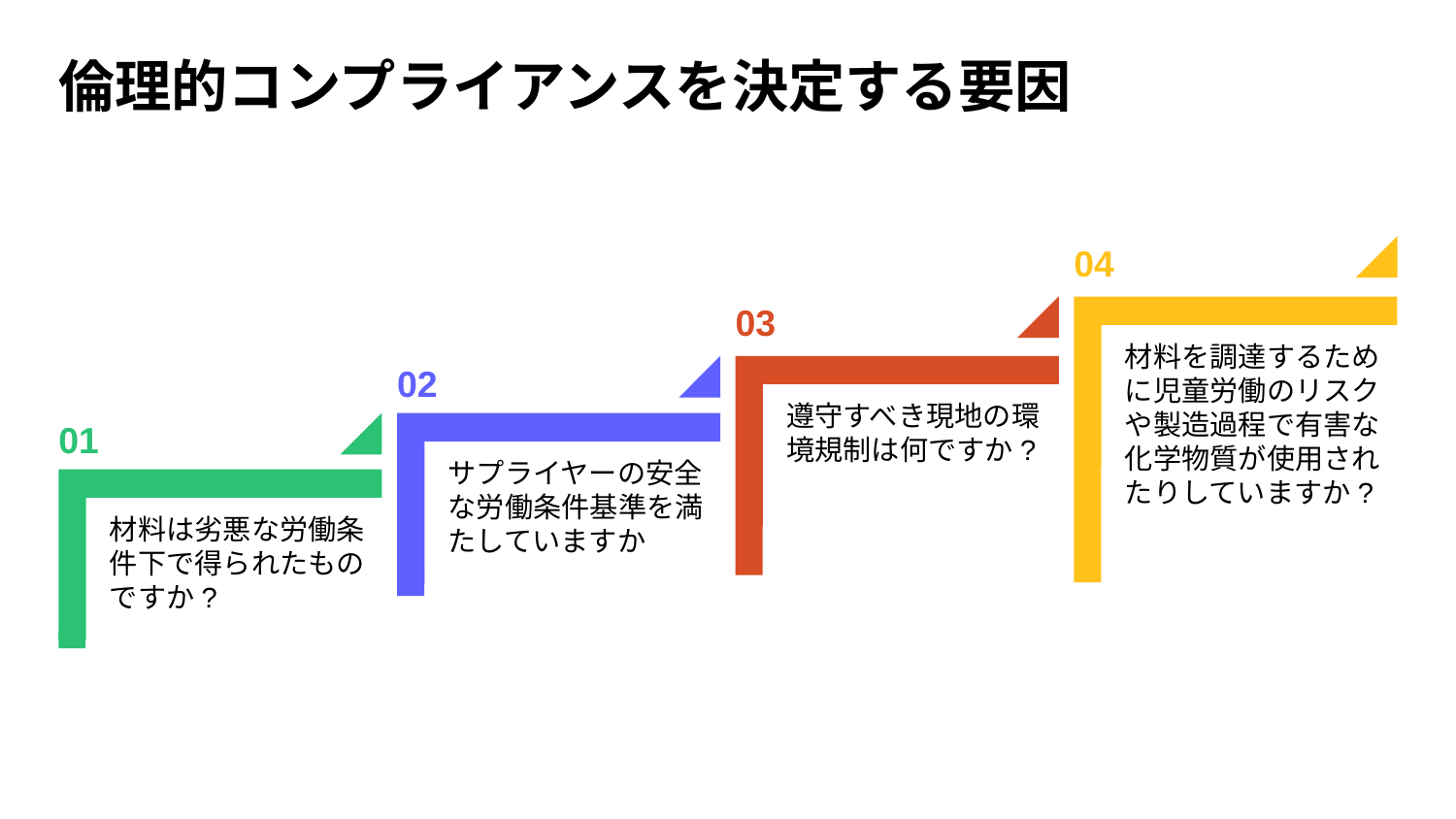

# 倫理的コンプライアンスを決定する要因

04

03
材料を調達するために児童労働のリスクや製造過程で有害な化学物質が使用されたりしていますか?

02
遵守すべき現地の環境規制は何ですか?

01
サプライヤーの安全な労働条件基準を満たしていますか

材料は劣悪な労働条件下で得られたものですか?